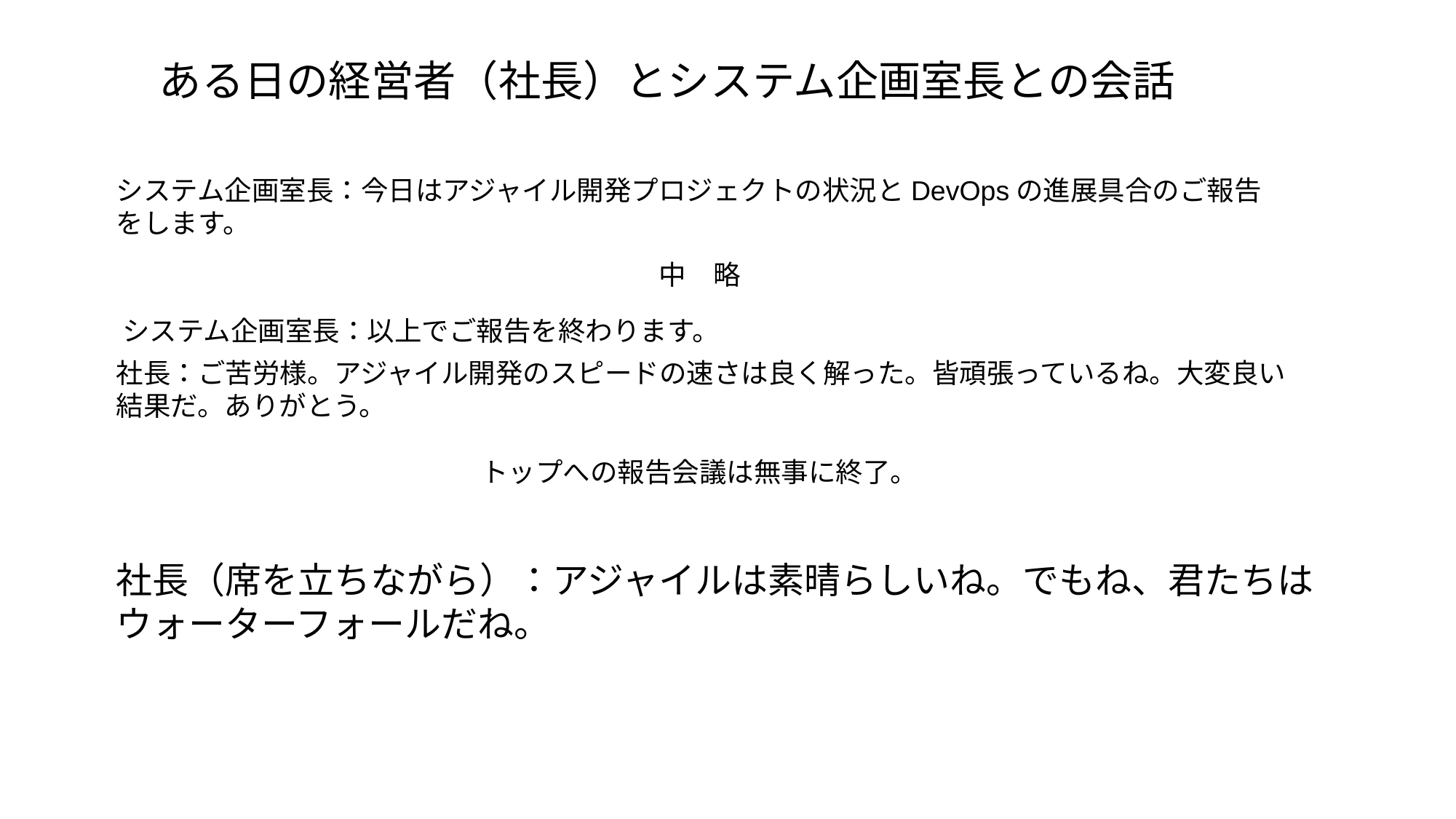

ある日の経営者（社長）とシステム企画室長との会話
システム企画室長：今日はアジャイル開発プロジェクトの状況とDevOpsの進展具合のご報告をします。
中　略
システム企画室長：以上でご報告を終わります。
社長：ご苦労様。アジャイル開発のスピードの速さは良く解った。皆頑張っているね。大変良い結果だ。ありがとう。
トップへの報告会議は無事に終了。
社長（席を立ちながら）：アジャイルは素晴らしいね。でもね、君たちはウォーターフォールだね。